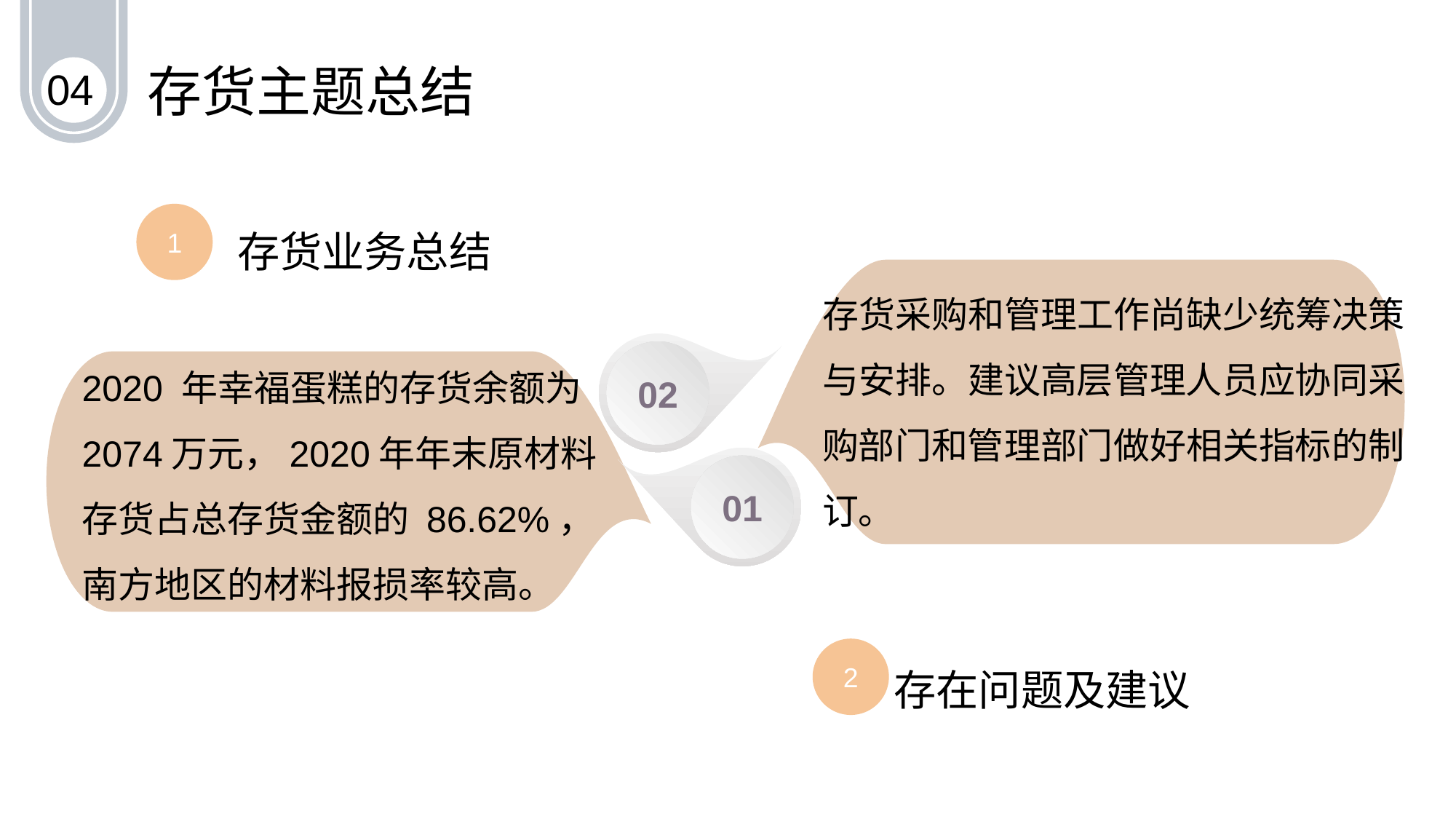

存货主题总结
04
1
存货业务总结

存货采购和管理工作尚缺少统筹决策与安排。建议高层管理人员应协同采购部门和管理部门做好相关指标的制订。

02
2020 年幸福蛋糕的存货余额为2074万元，2020年年末原材料存货占总存货金额的 86.62%，南方地区的材料报损率较高。

01
2
存在问题及建议